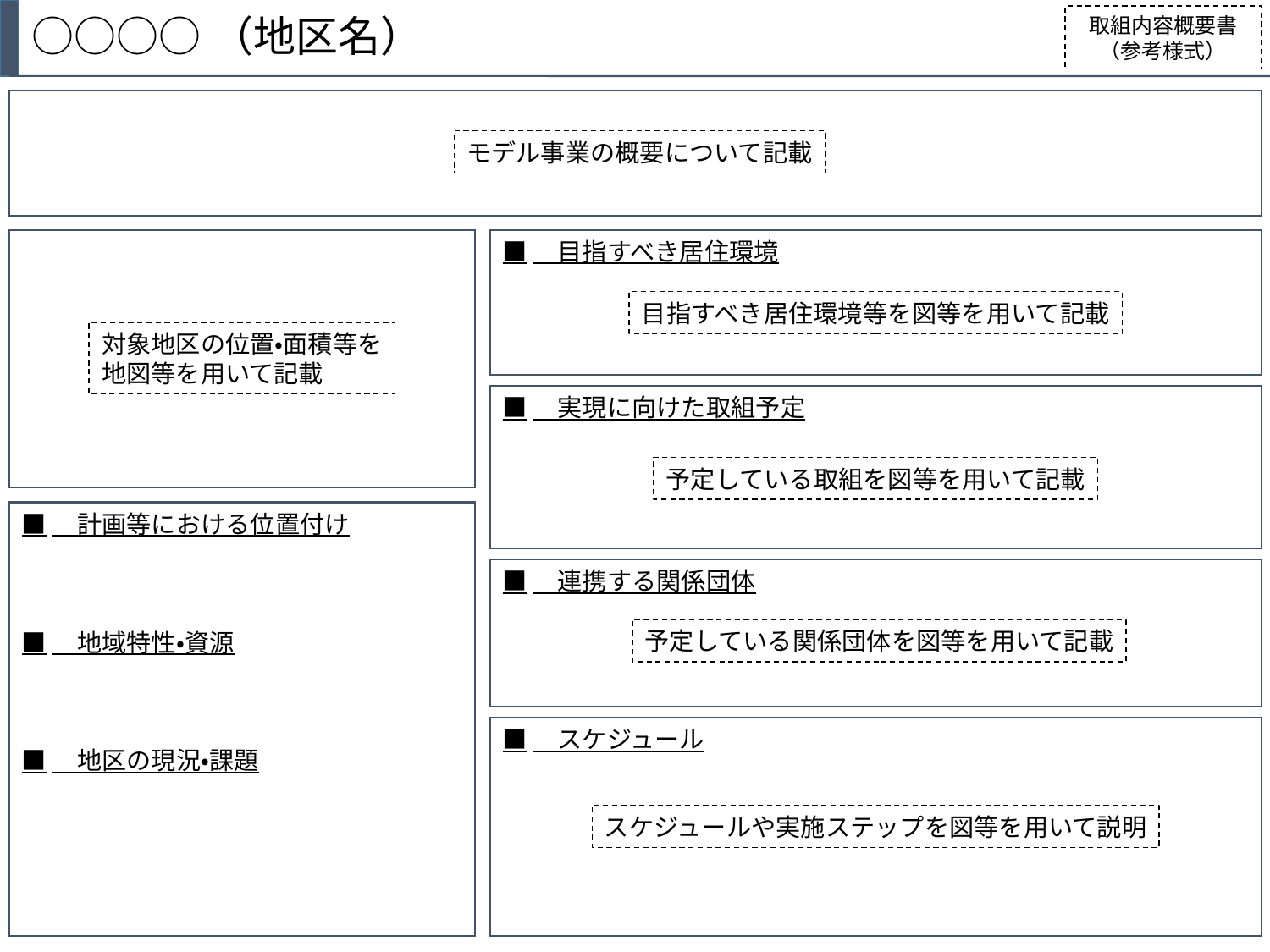

# ○○○○（地区名）
取組内容概要書
（参考様式）

モデル事業の概要について記載

■　目指すべき居住環境

目指すべき居住環境等を図等を用いて記載
対象地区の位置・面積等を
地図等を用いて記載
■　実現に向けた取組予定

予定している取組を図等を用いて記載
■　計画等における位置付け

■　地域特性・資源

■　地区の現況・課題
■　連携する関係団体

予定している関係団体を図等を用いて記載
■　スケジュール

スケジュールや実施ステップを図等を用いて説明